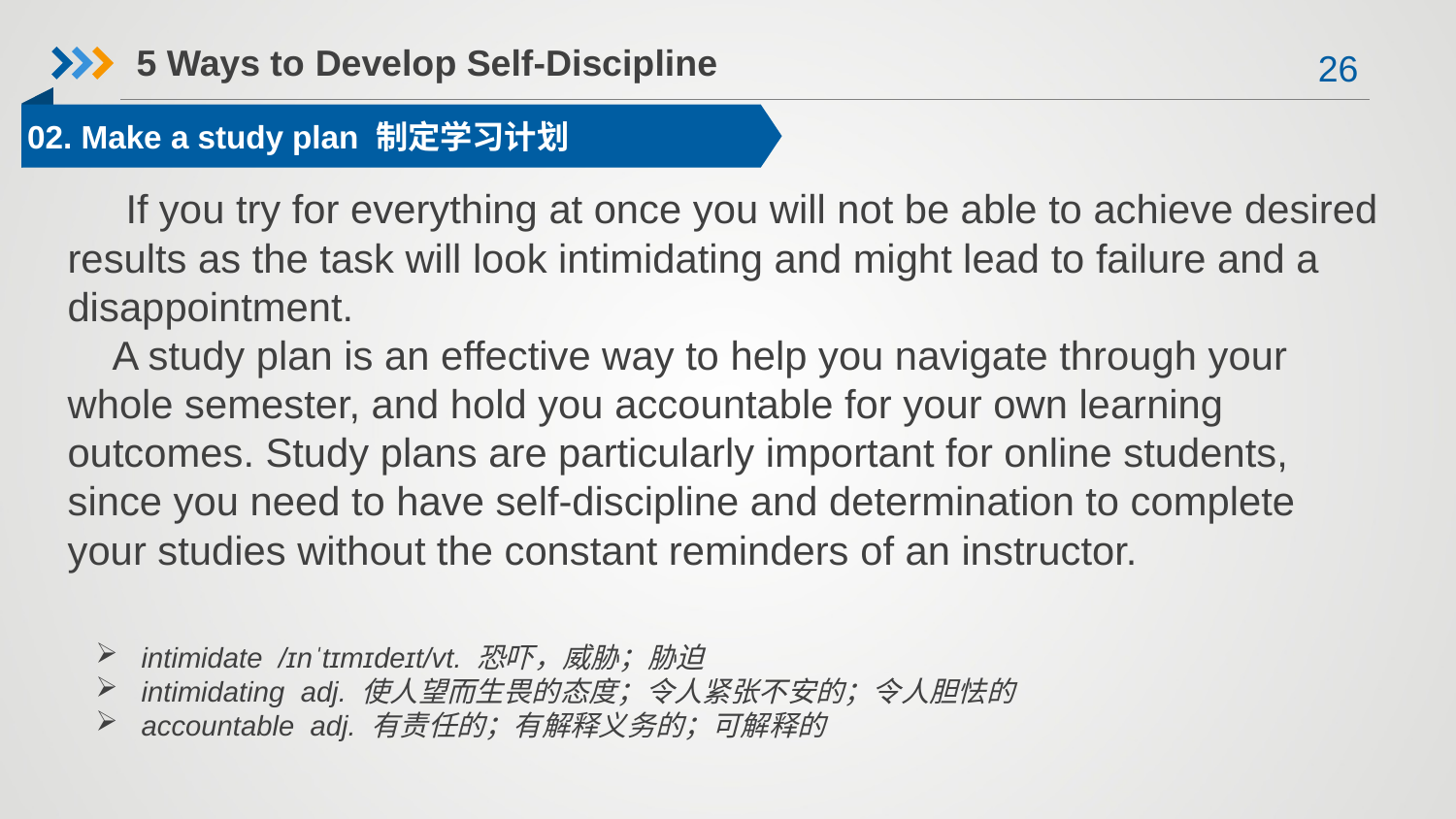

5 Ways to Develop Self-Discipline

02. Make a study plan 制定学习计划
     If you try for everything at once you will not be able to achieve desired results as the task will look intimidating and might lead to failure and a disappointment.
    A study plan is an effective way to help you navigate through your whole semester, and hold you accountable for your own learning outcomes. Study plans are particularly important for online students, since you need to have self-discipline and determination to complete your studies without the constant reminders of an instructor.
intimidate  /ɪnˈtɪmɪdeɪt/vt. 恐吓，威胁；胁迫
intimidating  adj. 使人望而生畏的态度；令人紧张不安的；令人胆怯的
accountable  adj. 有责任的；有解释义务的；可解释的